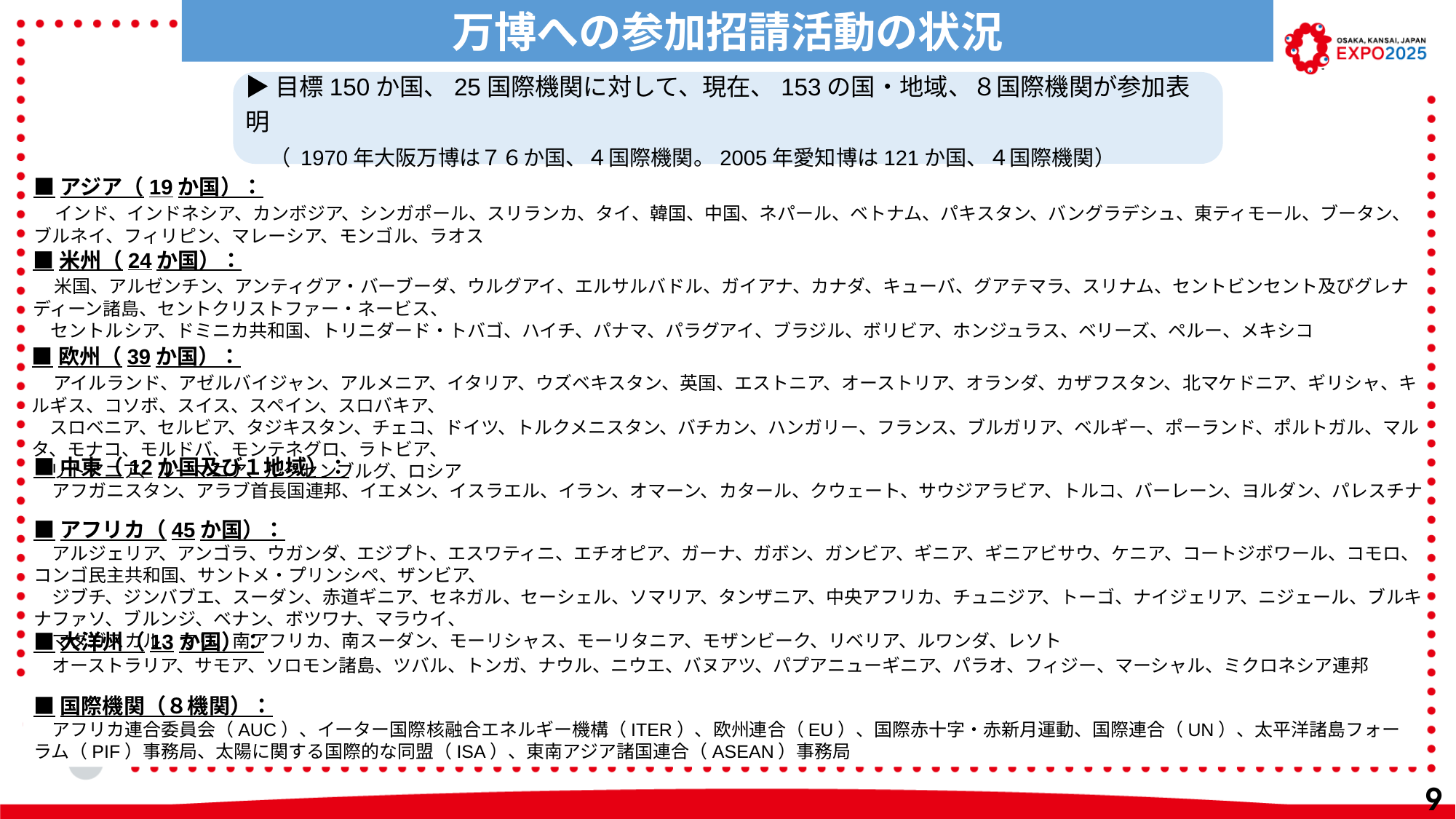

万博への参加招請活動の状況
▶目標150か国、25国際機関に対して、現在、153の国・地域、８国際機関が参加表明
　（ 1970年大阪万博は７６か国、４国際機関。2005年愛知博は121か国、４国際機関）
■アジア（19か国）：
　インド、インドネシア、カンボジア、シンガポール、スリランカ、タイ、韓国、中国、ネパール、ベトナム、パキスタン、バングラデシュ、東ティモール、ブータン、ブルネイ、フィリピン、マレーシア、モンゴル、ラオス
■米州（24か国）：
　米国、アルゼンチン、アンティグア・バーブーダ、ウルグアイ、エルサルバドル、ガイアナ、カナダ、キューバ、グアテマラ、スリナム、セントビンセント及びグレナディーン諸島、セントクリストファー・ネービス、
　セントルシア、ドミニカ共和国、トリニダード・トバゴ、ハイチ、パナマ、パラグアイ、ブラジル、ボリビア、ホンジュラス、ベリーズ、ペルー、メキシコ
■欧州（39か国）：
　アイルランド、アゼルバイジャン、アルメニア、イタリア、ウズベキスタン、英国、エストニア、オーストリア、オランダ、カザフスタン、北マケドニア、ギリシャ、キルギス、コソボ、スイス、スペイン、スロバキア、
　スロベニア、セルビア、タジキスタン、チェコ、ドイツ、トルクメニスタン、バチカン、ハンガリー、フランス、ブルガリア、ベルギー、ポーランド、ポルトガル、マルタ、モナコ、モルドバ、モンテネグロ、ラトビア、
　リトアニア、ルーマニア、ルクセンブルグ、ロシア
■中東（12か国及び１地域）：
　アフガニスタン、アラブ首長国連邦、イエメン、イスラエル、イラン、オマーン、カタール、クウェート、サウジアラビア、トルコ、バーレーン、ヨルダン、パレスチナ
■アフリカ（45か国）：
　アルジェリア、アンゴラ、ウガンダ、エジプト、エスワティニ、エチオピア、ガーナ、ガボン、ガンビア、ギニア、ギニアビサウ、ケニア、コートジボワール、コモロ、コンゴ民主共和国、サントメ・プリンシペ、ザンビア、
　ジブチ、ジンバブエ、スーダン、赤道ギニア、セネガル、セーシェル、ソマリア、タンザニア、中央アフリカ、チュニジア、トーゴ、ナイジェリア、ニジェール、ブルキナファソ、ブルンジ、ベナン、ボツワナ、マラウイ、
　マダガスカル、マリ、南アフリカ、南スーダン、モーリシャス、モーリタニア、モザンビーク、リベリア、ルワンダ、レソト
■大洋州（13か国）：
　オーストラリア、サモア、ソロモン諸島、ツバル、トンガ、ナウル、ニウエ、バヌアツ、パプアニューギニア、パラオ、フィジー、マーシャル、ミクロネシア連邦
■国際機関（８機関）：
　アフリカ連合委員会（AUC）、イーター国際核融合エネルギー機構（ITER）、欧州連合（EU）、国際赤十字・赤新月運動、国際連合（UN）、太平洋諸島フォーラム（PIF）事務局、太陽に関する国際的な同盟（ISA）、東南アジア諸国連合（ASEAN）事務局
9